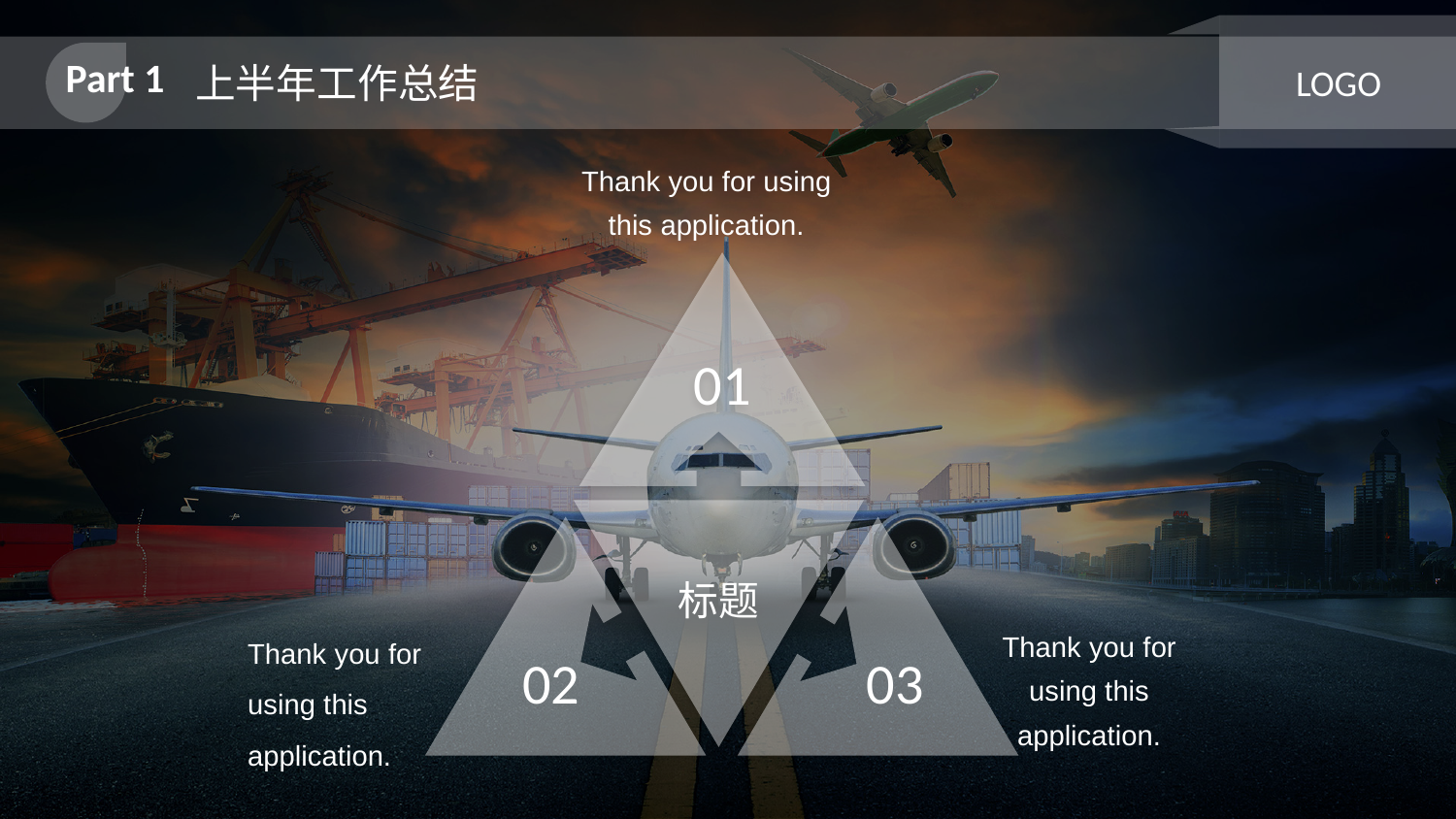

Part 1
上半年工作总结
LOGO
Thank you for using this application.
01
标题
02
03
Thank you for using this application.
Thank you for using this application.